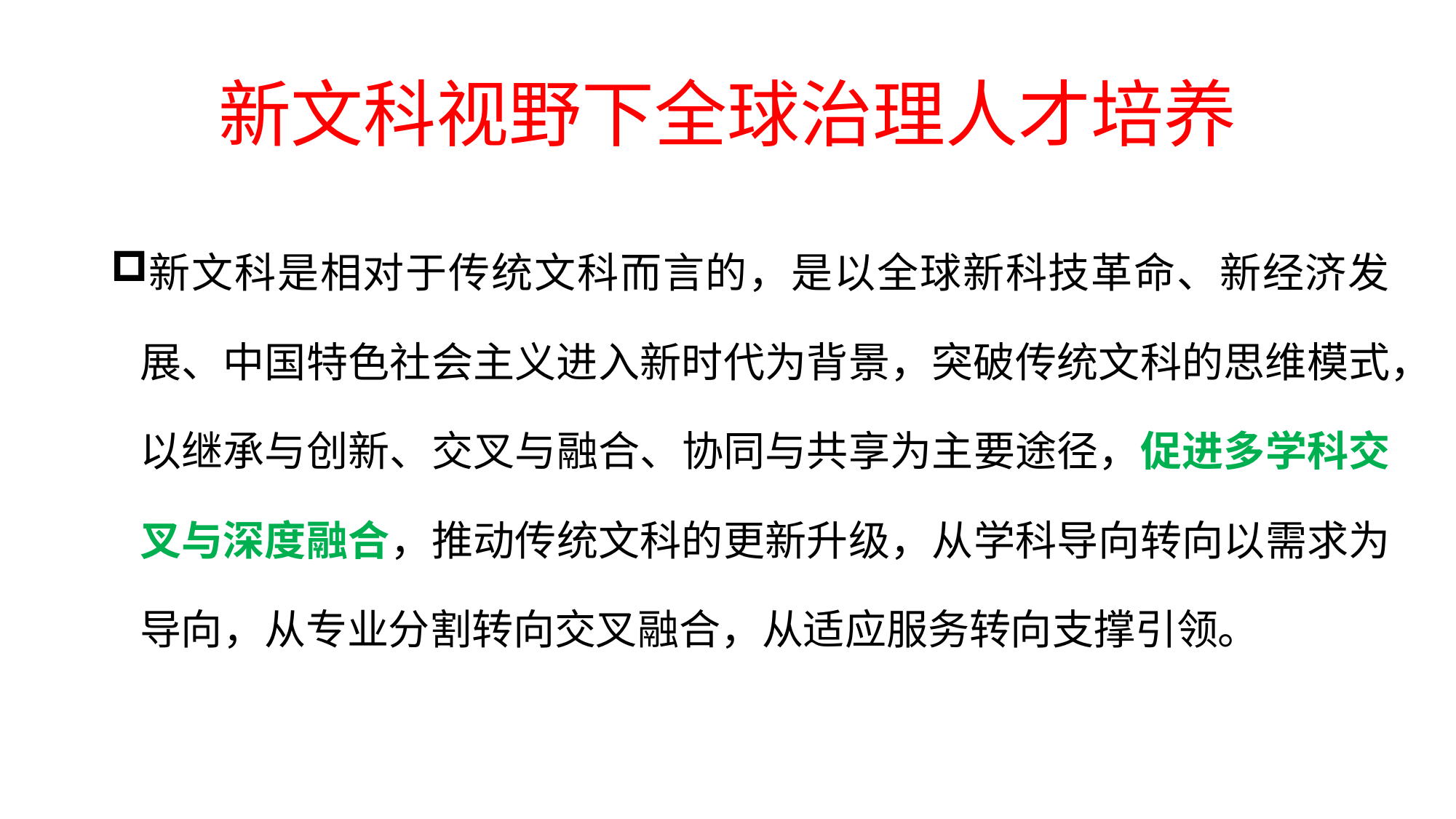

# 新文科视野下全球治理人才培养
新文科是相对于传统文科而言的，是以全球新科技革命、新经济发展、中国特色社会主义进入新时代为背景，突破传统文科的思维模式，以继承与创新、交叉与融合、协同与共享为主要途径，促进多学科交叉与深度融合，推动传统文科的更新升级，从学科导向转向以需求为导向，从专业分割转向交叉融合，从适应服务转向支撑引领。